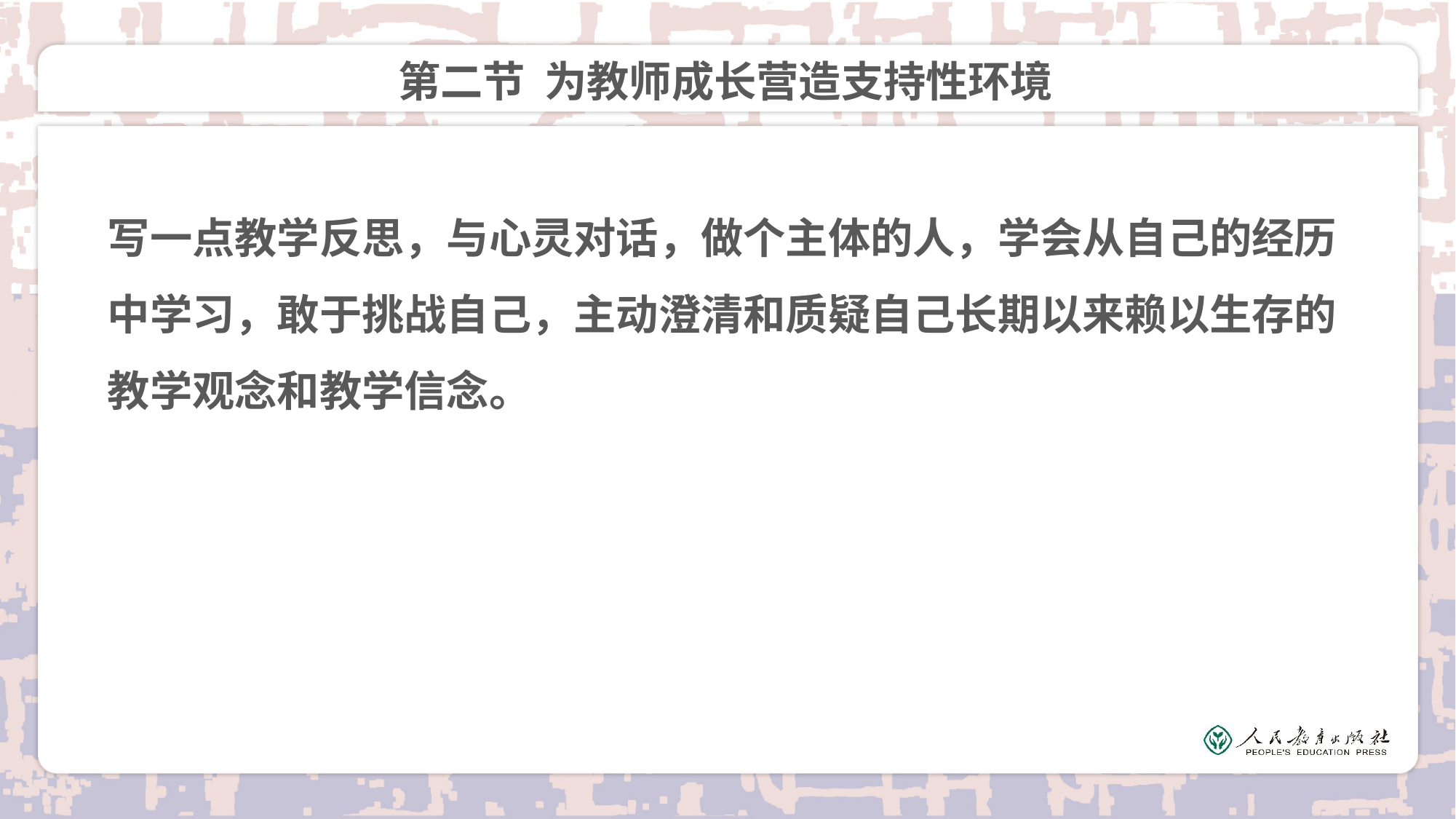

# 第二节  为教师成长营造支持性环境
写一点教学反思，与心灵对话，做个主体的人，学会从自己的经历中学习，敢于挑战自己，主动澄清和质疑自己长期以来赖以生存的教学观念和教学信念。